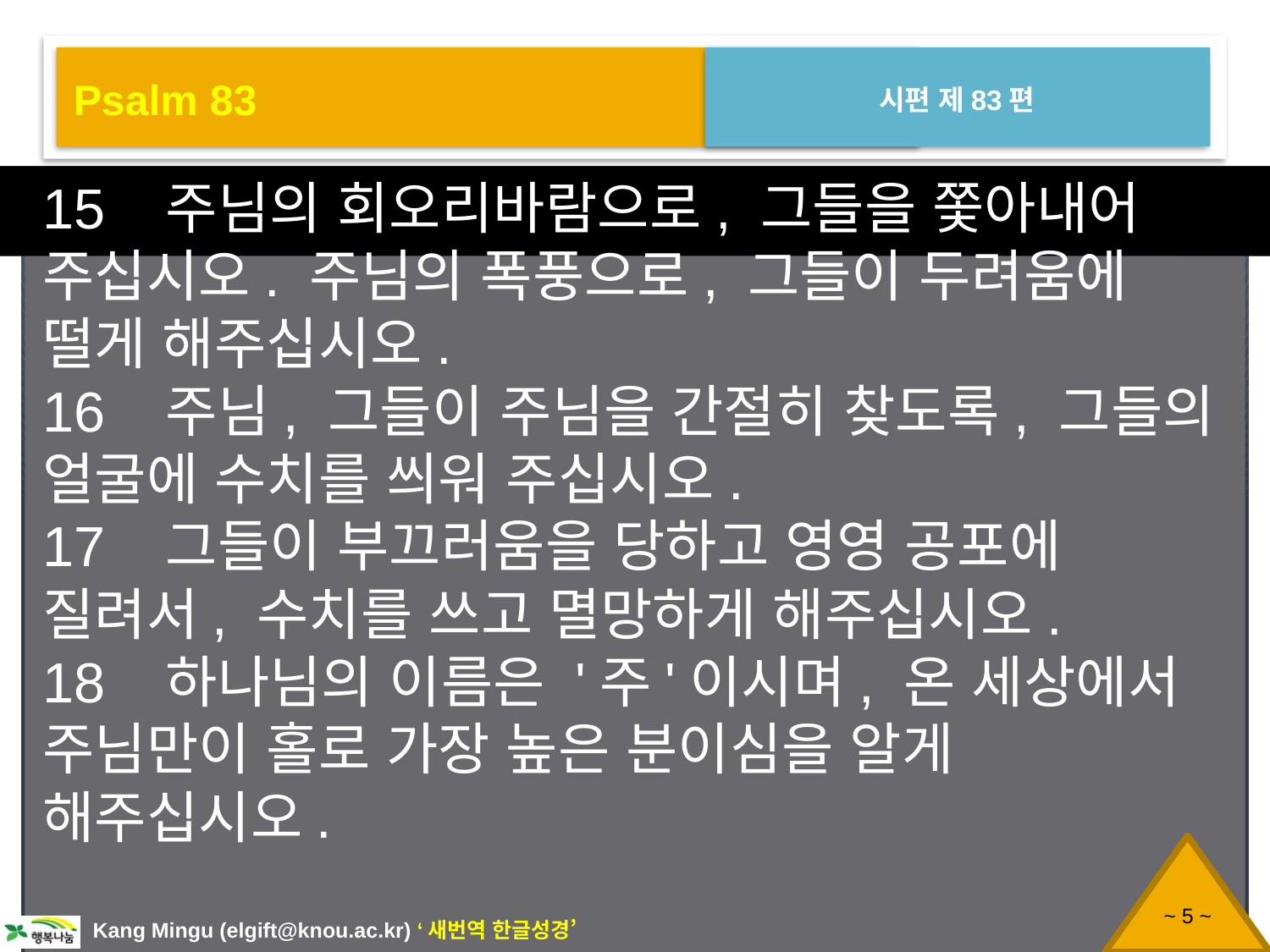

Psalm 83
시편 제83편
15   주님의 회오리바람으로, 그들을 쫓아내어 주십시오. 주님의 폭풍으로, 그들이 두려움에 떨게 해주십시오.
16   주님, 그들이 주님을 간절히 찾도록, 그들의 얼굴에 수치를 씌워 주십시오.
17   그들이 부끄러움을 당하고 영영 공포에 질려서, 수치를 쓰고 멸망하게 해주십시오.
18   하나님의 이름은 '주'이시며, 온 세상에서 주님만이 홀로 가장 높은 분이심을 알게 해주십시오.